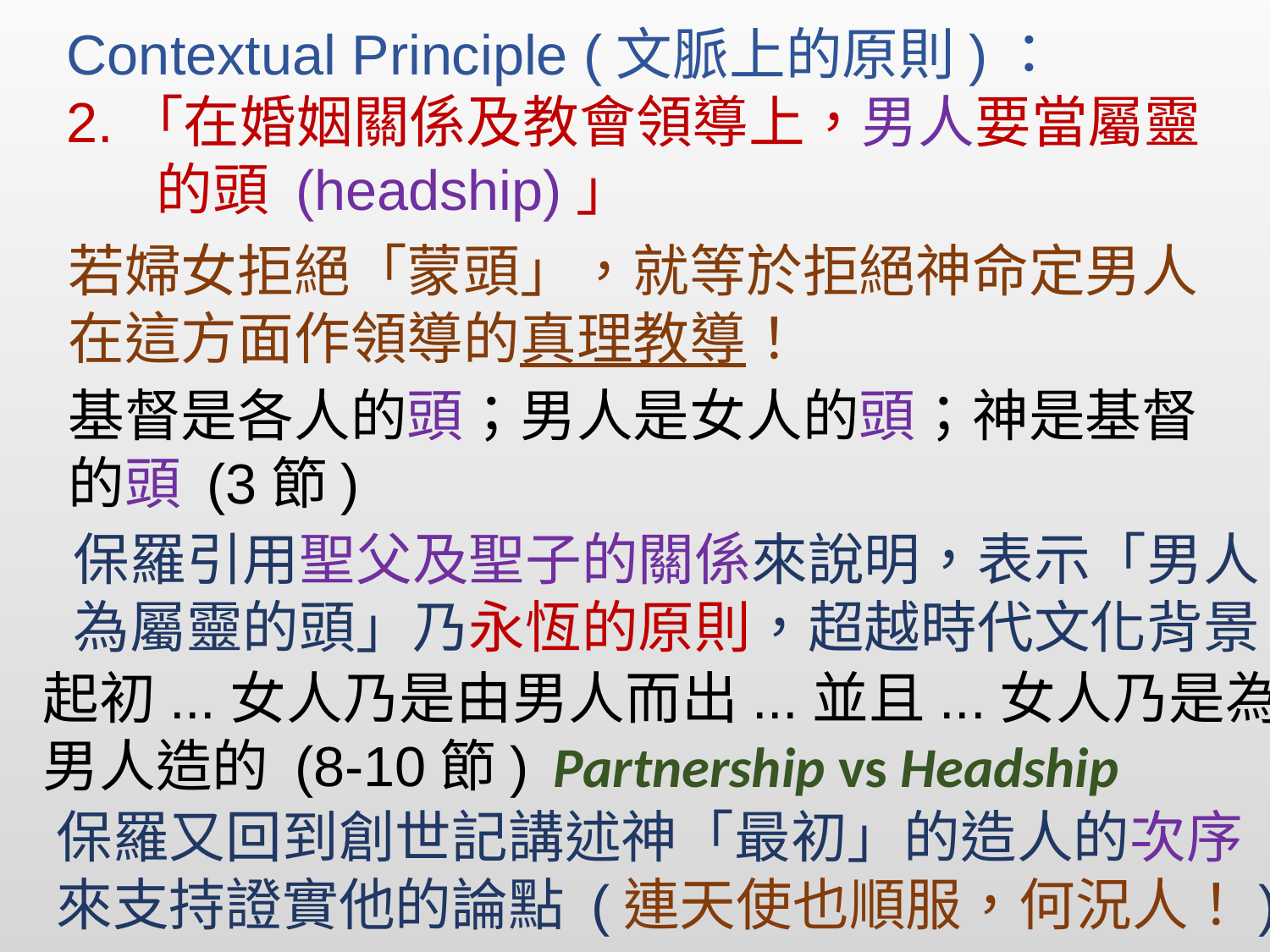

Contextual Principle (文脈上的原則)：
2.「在婚姻關係及教會領導上，男人要當屬靈
      的頭 (headship)」
若婦女拒絕「蒙頭」，就等於拒絕神命定男人
在這方面作領導的真理教導！
基督是各人的頭；男人是女人的頭；神是基督
的頭 (3節)
保羅引用聖父及聖子的關係來說明，表示「男人
為屬靈的頭」乃永恆的原則，超越時代文化背景
起初...女人乃是由男人而出...並且...女人乃是為
男人造的 (8-10節)
Partnership vs Headship
保羅又回到創世記講述神「最初」的造人的次序
來支持證實他的論點 (連天使也順服，何況人！)